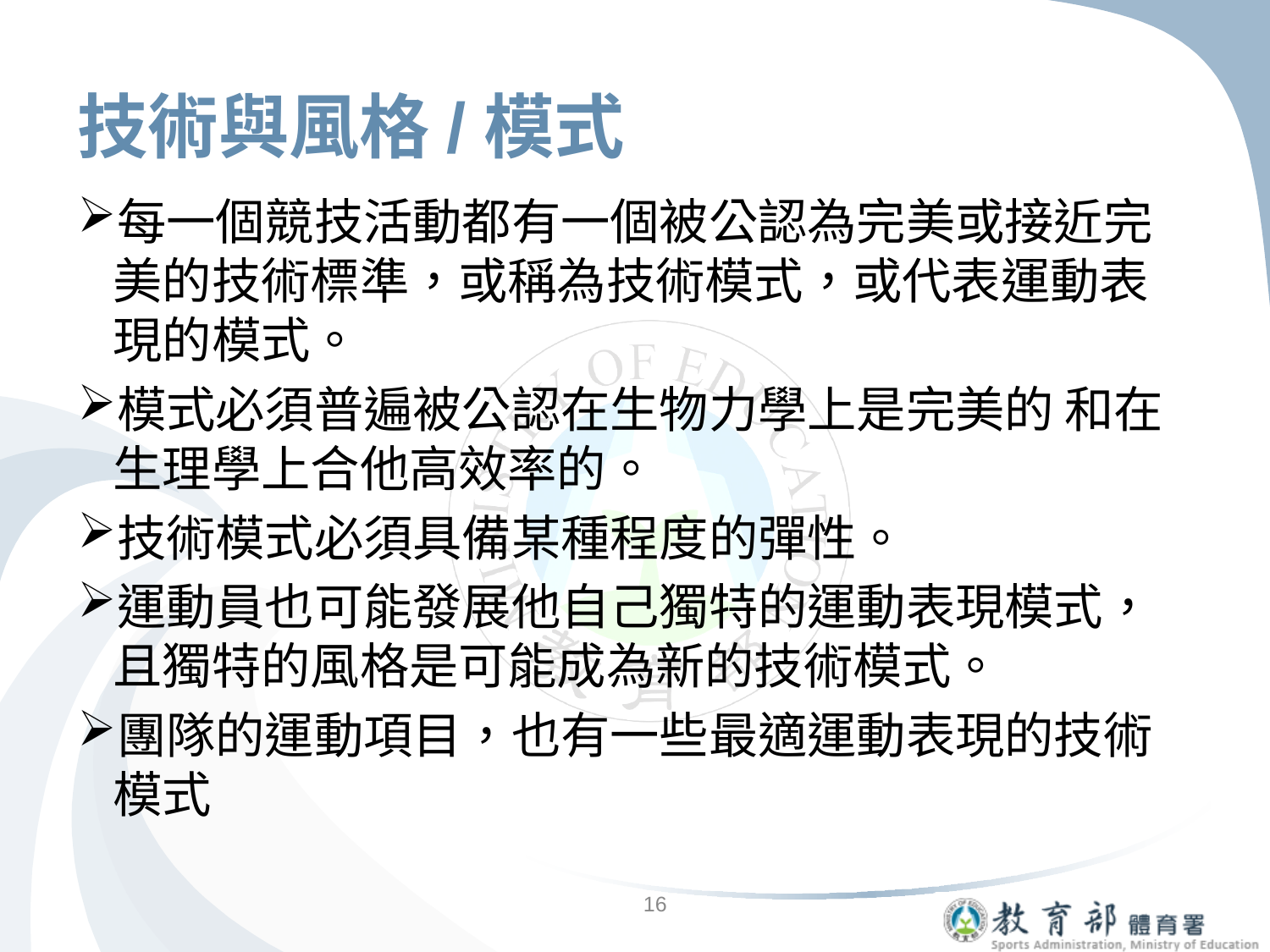

# 技術與風格/模式
每一個競技活動都有一個被公認為完美或接近完美的技術標準，或稱為技術模式，或代表運動表現的模式。
模式必須普遍被公認在生物力學上是完美的 和在生理學上合他高效率的。
技術模式必須具備某種程度的彈性。
運動員也可能發展他自己獨特的運動表現模式，且獨特的風格是可能成為新的技術模式。
團隊的運動項目，也有一些最適運動表現的技術模式
16